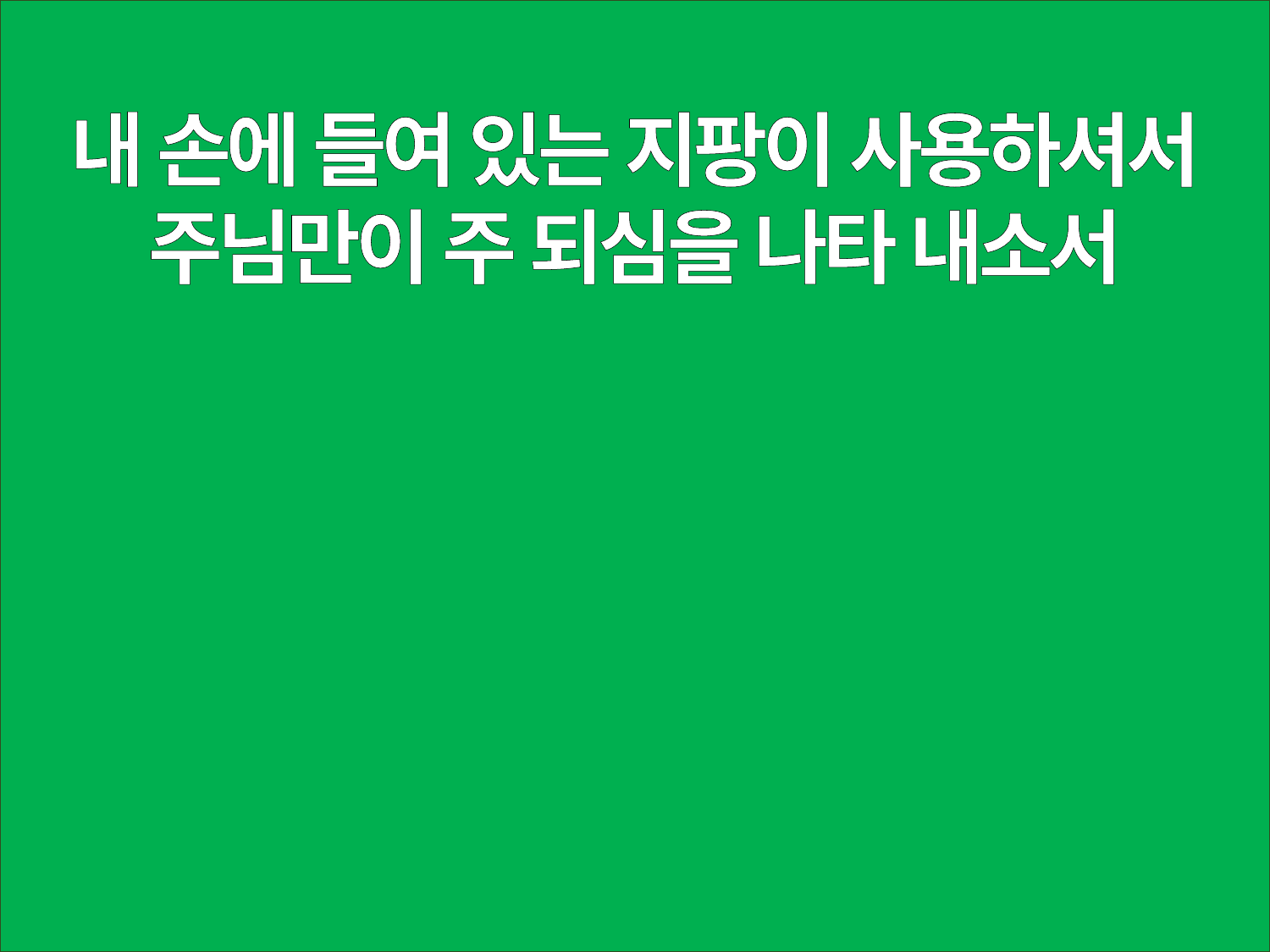

내 손에 들여 있는 지팡이 사용하셔서
주님만이 주 되심을 나타 내소서